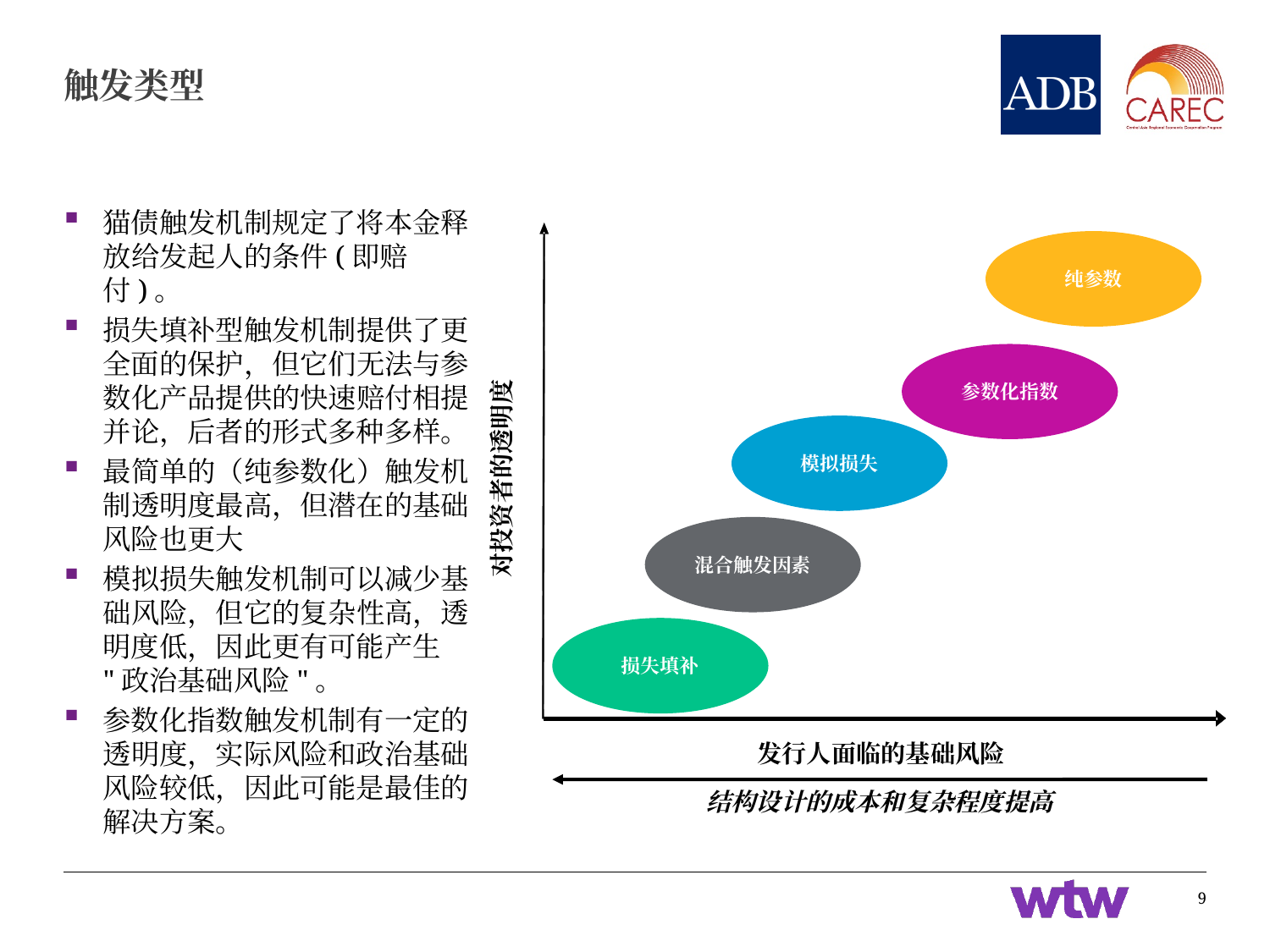

# 触发类型

猫债触发机制规定了将本金释放给发起人的条件(即赔付)。
损失填补型触发机制提供了更全面的保护，但它们无法与参数化产品提供的快速赔付相提并论，后者的形式多种多样。
最简单的（纯参数化）触发机制透明度最高，但潜在的基础风险也更大
模拟损失触发机制可以减少基础风险，但它的复杂性高，透明度低，因此更有可能产生 "政治基础风险"。
参数化指数触发机制有一定的透明度，实际风险和政治基础风险较低，因此可能是最佳的解决方案。

纯参数
参数化指数
模拟损失
对投资者的透明度
混合触发因素
损失填补

发行人面临的基础风险

结构设计的成本和复杂程度提高
9